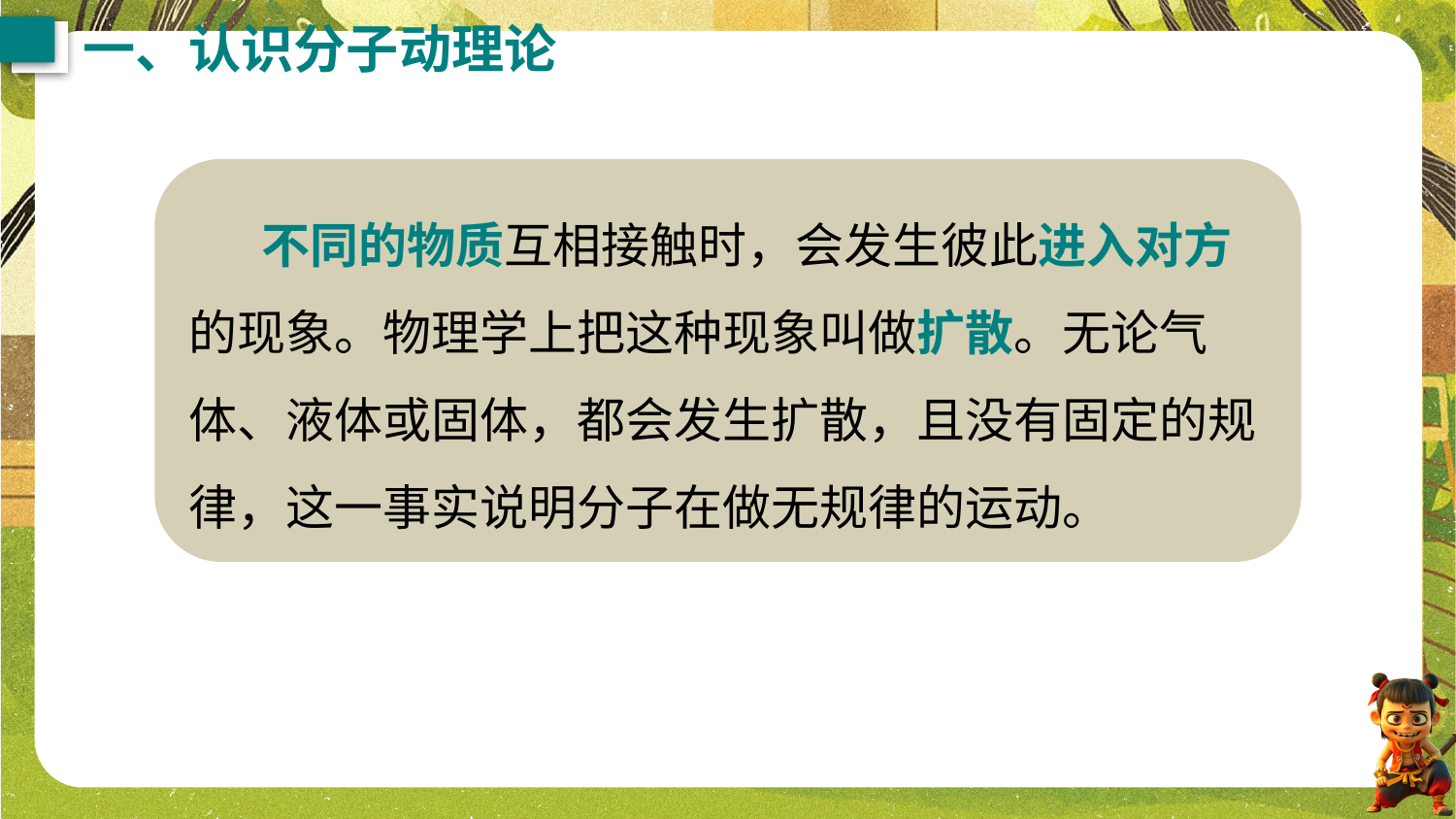

一、认识分子动理论

不同的物质互相接触时，会发生彼此进入对方的现象。物理学上把这种现象叫做扩散。无论气体、液体或固体，都会发生扩散，且没有固定的规律，这一事实说明分子在做无规律的运动。